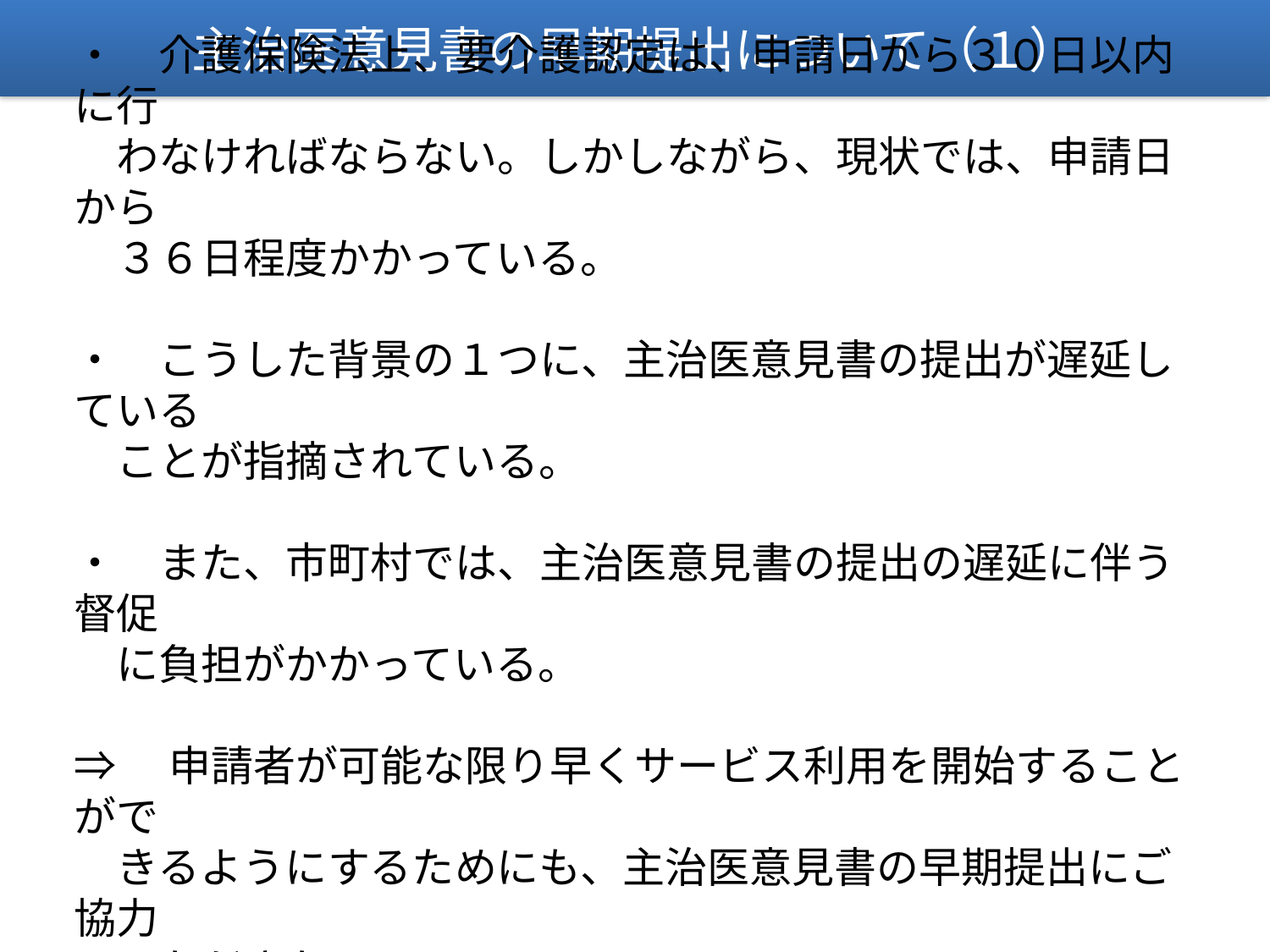

主治医意見書の早期提出について（１）
・　介護保険法上、要介護認定は、申請日から３０日以内に行
　わなければならない。しかしながら、現状では、申請日から
　３６日程度かかっている。

・　こうした背景の１つに、主治医意見書の提出が遅延している
　ことが指摘されている。

・　また、市町村では、主治医意見書の提出の遅延に伴う督促
　に負担がかかっている。

⇒　申請者が可能な限り早くサービス利用を開始することがで
　きるようにするためにも、主治医意見書の早期提出にご協力
　いただきたい。